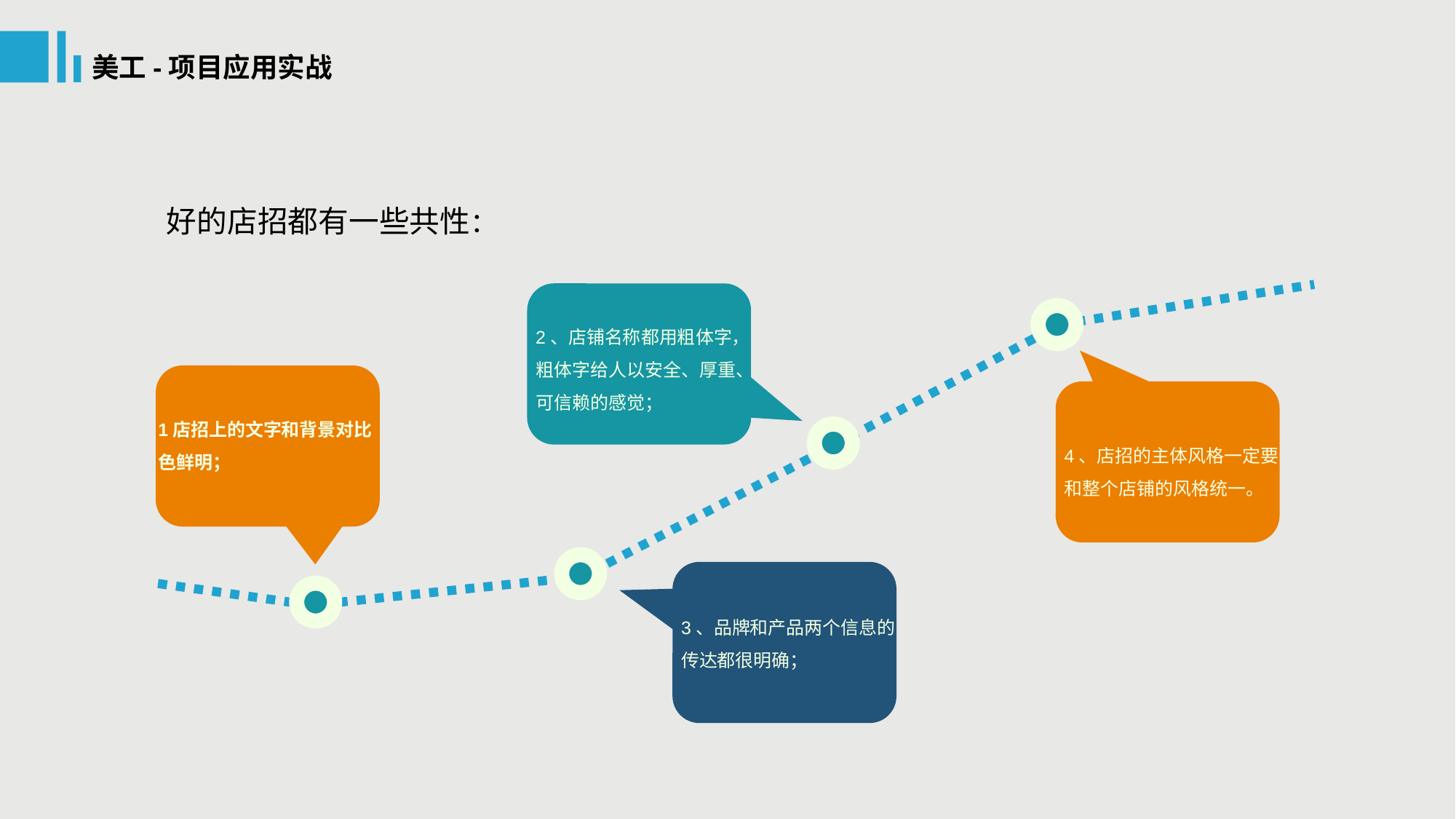

美工-项目应用实战
好的店招都有一些共性：

2、店铺名称都用粗体字，粗体字给人以安全、厚重、可信赖的感觉；

1店招上的文字和背景对比色鲜明；

4、店招的主体风格一定要和整个店铺的风格统一。

3、品牌和产品两个信息的传达都很明确；
TODAY.
« Lorem ipsum dolor sit amet, consectetur adipiscing elit. Ut id mauris risus, sit amet consectetur ipsum.